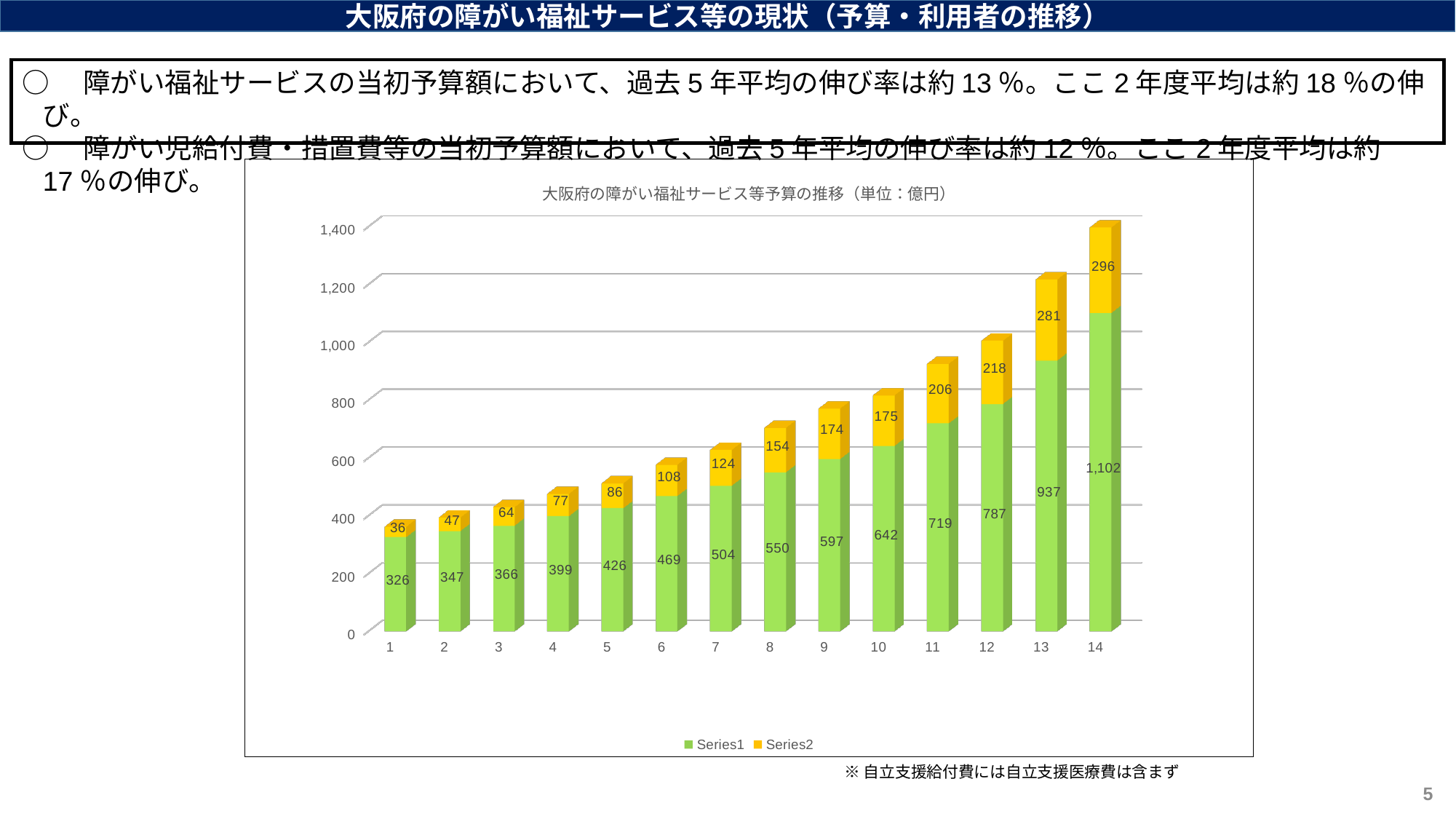

大阪府の障がい福祉サービス等の現状（予算・利用者の推移）
○　障がい福祉サービスの当初予算額において、過去5年平均の伸び率は約13％。ここ2年度平均は約18％の伸び。
○　障がい児給付費・措置費等の当初予算額において、過去5年平均の伸び率は約12％。ここ2年度平均は約17％の伸び。

[unsupported chart]

※自立支援給付費には自立支援医療費は含まず
5